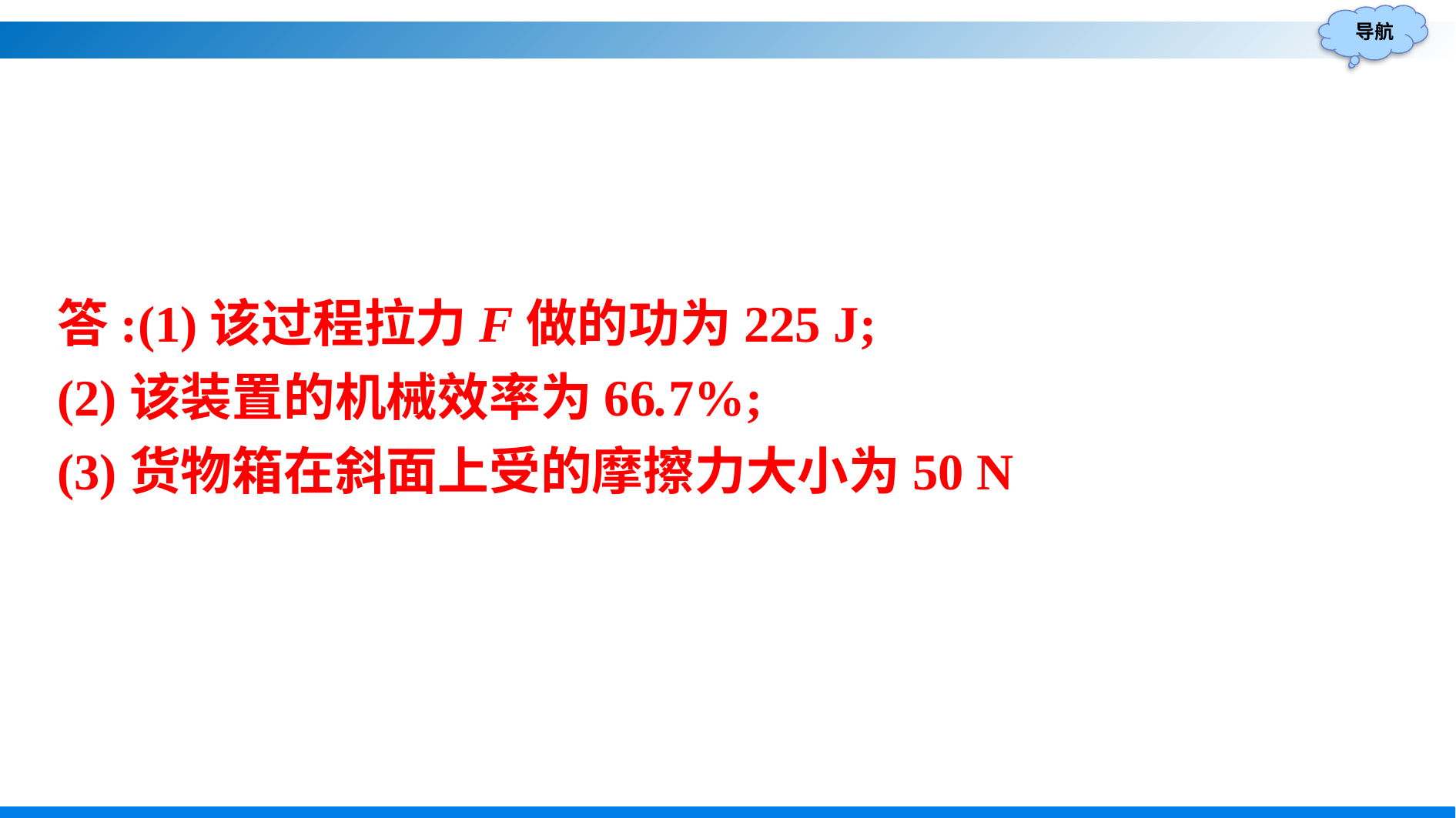

答:(1)该过程拉力F做的功为225 J;
(2)该装置的机械效率为66.7%;
(3)货物箱在斜面上受的摩擦力大小为50 N